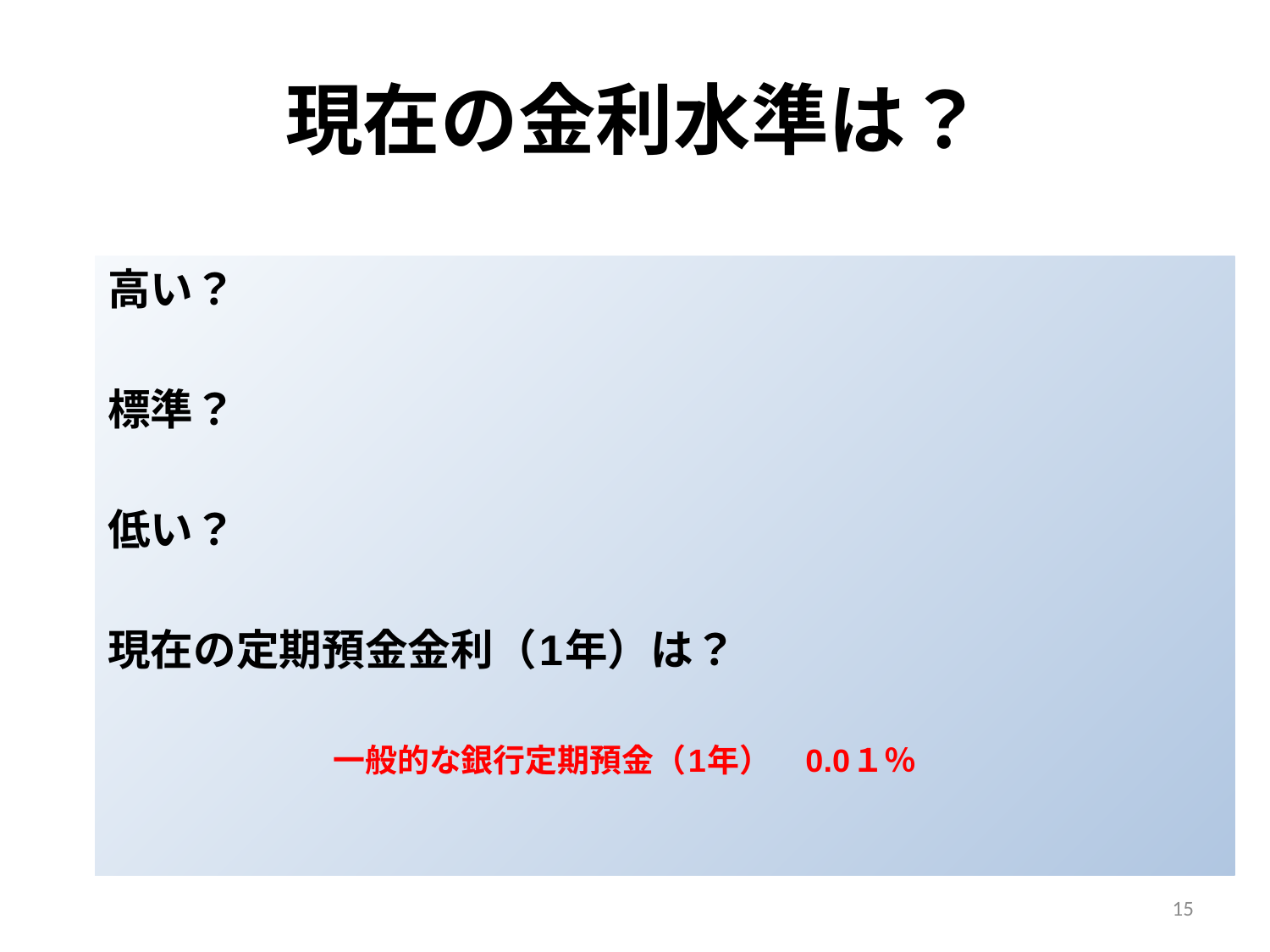

# 現在の金利水準は？
高い？

標準？

低い？

現在の定期預金金利（1年）は？

　　　　　　　一般的な銀行定期預金（1年）　0.0１％

15